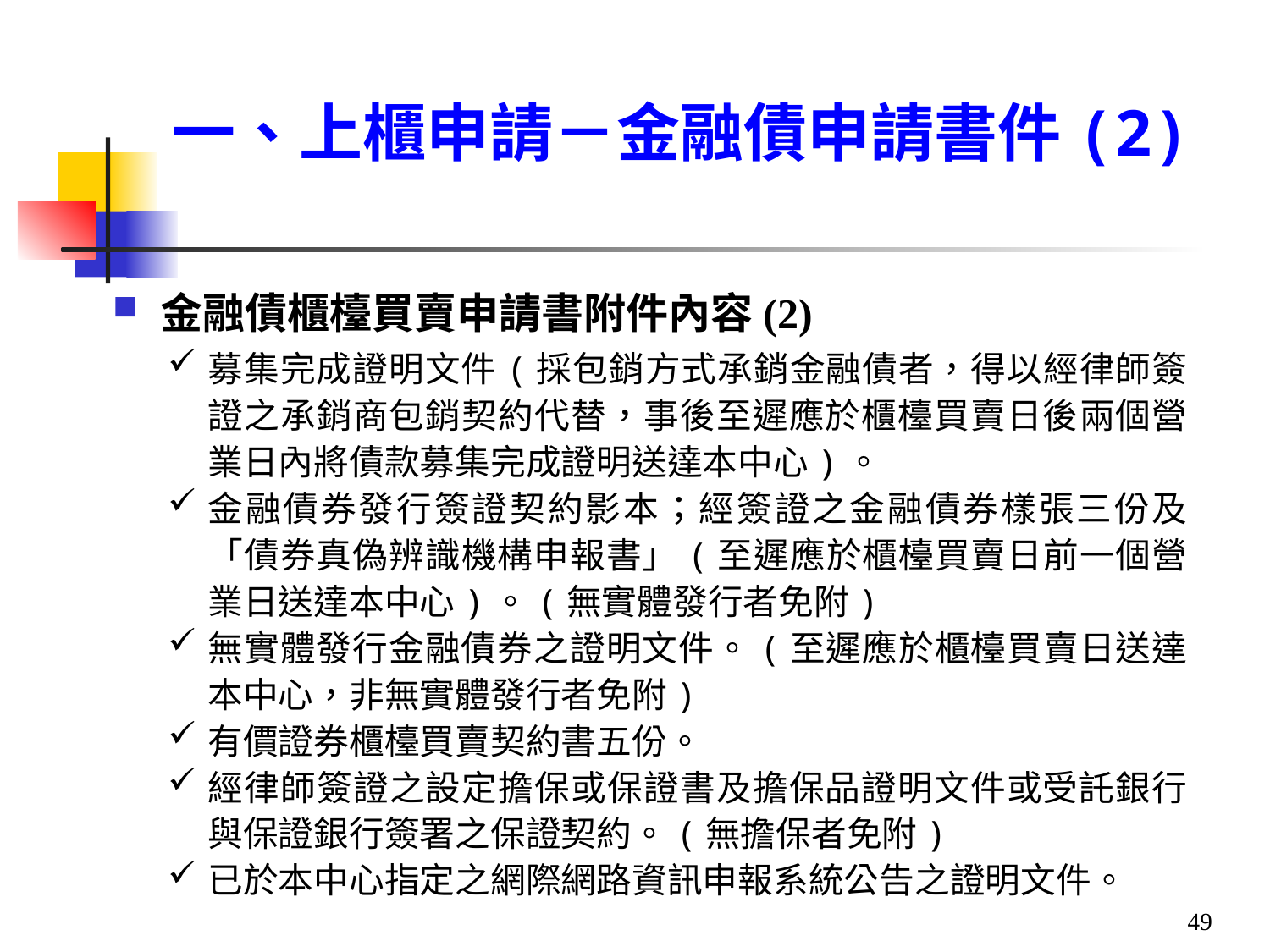

# 一、上櫃申請－金融債申請書件(2)
金融債櫃檯買賣申請書附件內容(2)
募集完成證明文件(採包銷方式承銷金融債者，得以經律師簽證之承銷商包銷契約代替，事後至遲應於櫃檯買賣日後兩個營業日內將債款募集完成證明送達本中心)。
金融債券發行簽證契約影本；經簽證之金融債券樣張三份及「債券真偽辨識機構申報書」(至遲應於櫃檯買賣日前一個營業日送達本中心)。(無實體發行者免附)
無實體發行金融債券之證明文件。(至遲應於櫃檯買賣日送達本中心，非無實體發行者免附)
有價證券櫃檯買賣契約書五份。
經律師簽證之設定擔保或保證書及擔保品證明文件或受託銀行與保證銀行簽署之保證契約。(無擔保者免附)
已於本中心指定之網際網路資訊申報系統公告之證明文件。
49